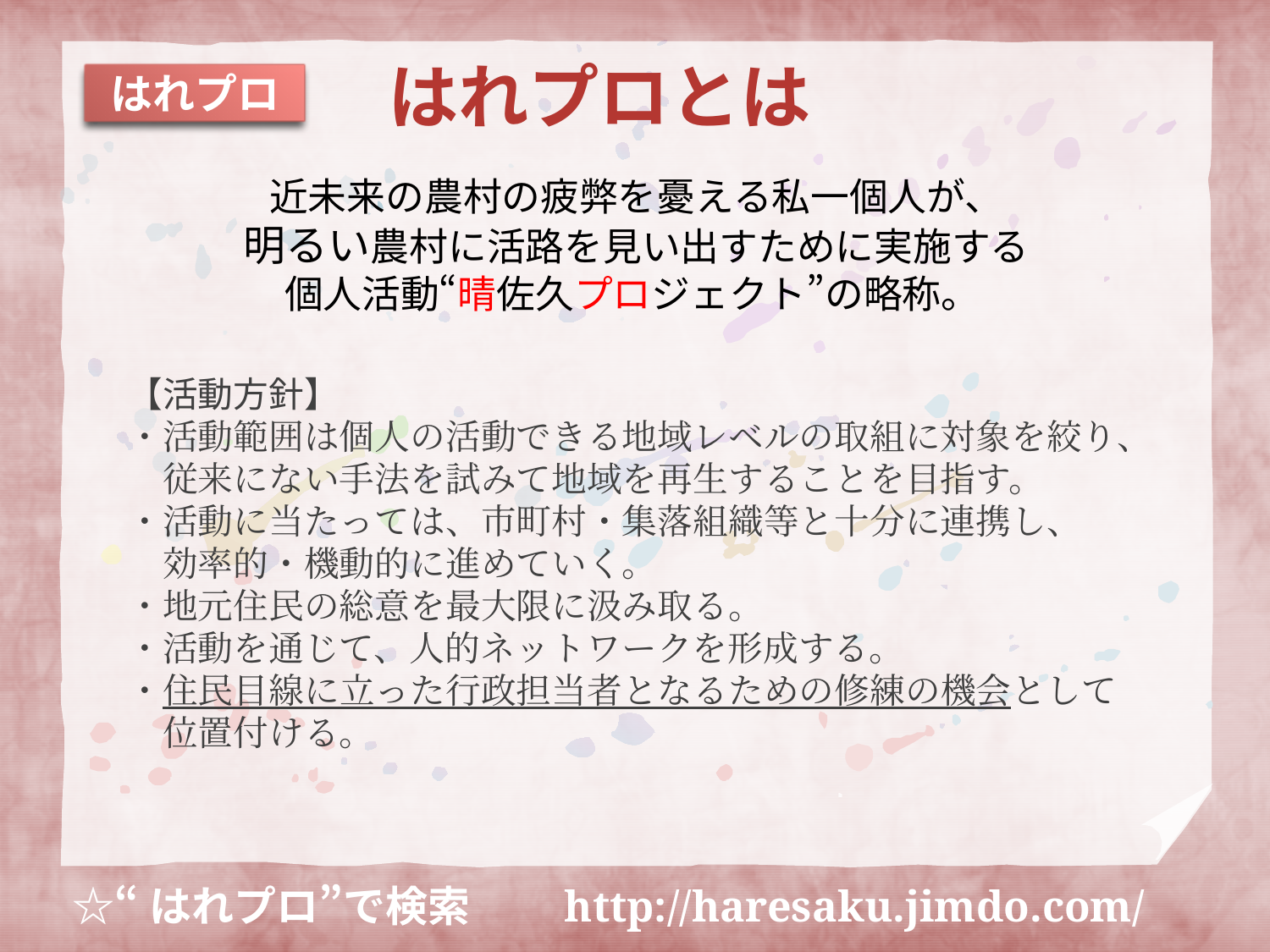

はれプロとは
はれプロ
近未来の農村の疲弊を憂える私一個人が、
明るい農村に活路を見い出すために実施する
個人活動“晴佐久プロジェクト”の略称。
【活動方針】
・活動範囲は個人の活動できる地域レベルの取組に対象を絞り、
　従来にない手法を試みて地域を再生することを目指す。
・活動に当たっては、市町村・集落組織等と十分に連携し、
　効率的・機動的に進めていく。
・地元住民の総意を最大限に汲み取る。
・活動を通じて、人的ネットワークを形成する。
・住民目線に立った行政担当者となるための修練の機会として
　位置付ける。
☆“はれプロ”で検索　　http://haresaku.jimdo.com/